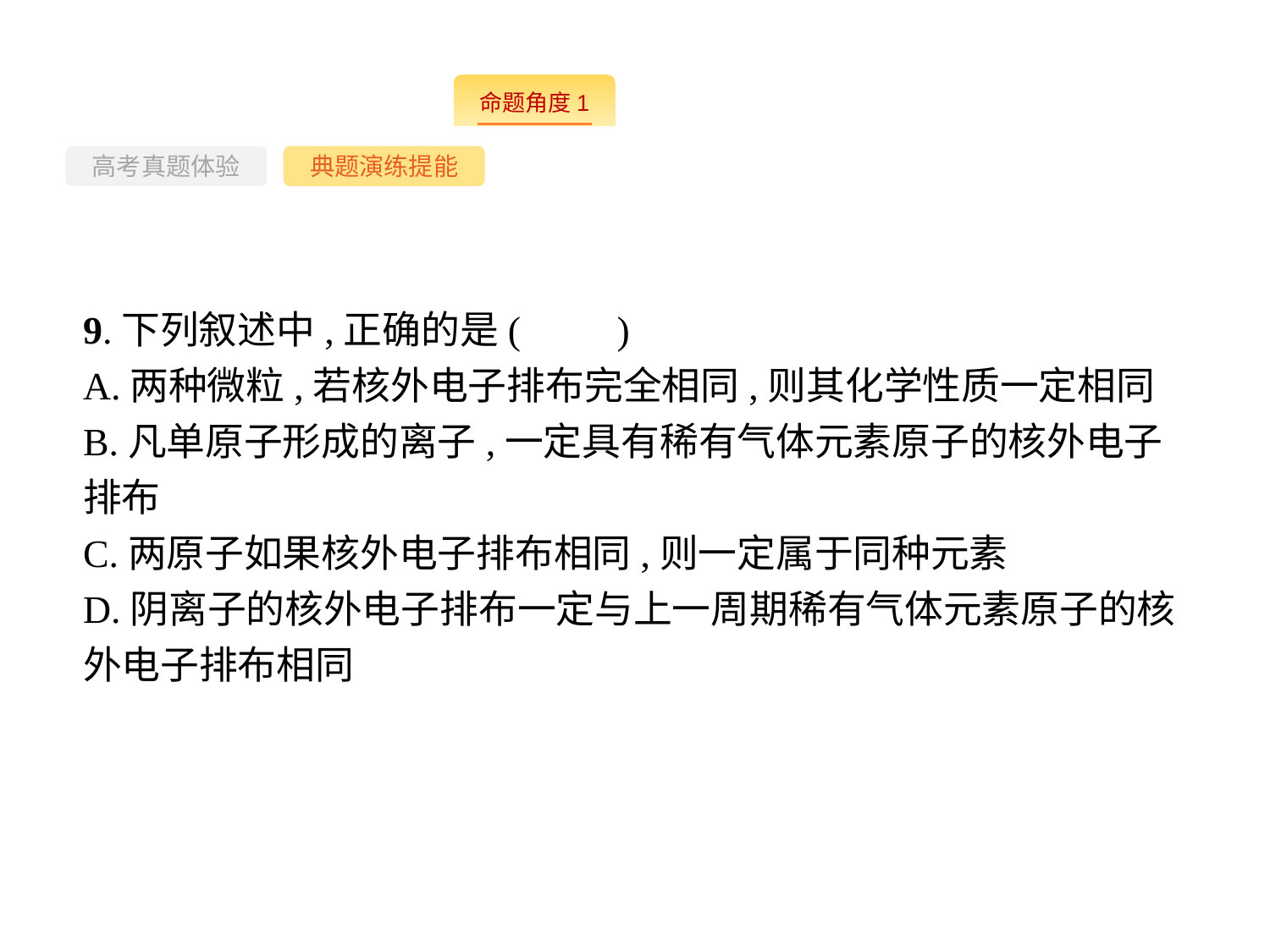

-31-
高考真题体验
典题演练提能
9.下列叙述中,正确的是(　　)
A.两种微粒,若核外电子排布完全相同,则其化学性质一定相同
B.凡单原子形成的离子,一定具有稀有气体元素原子的核外电子排布
C.两原子如果核外电子排布相同,则一定属于同种元素
D.阴离子的核外电子排布一定与上一周期稀有气体元素原子的核外电子排布相同